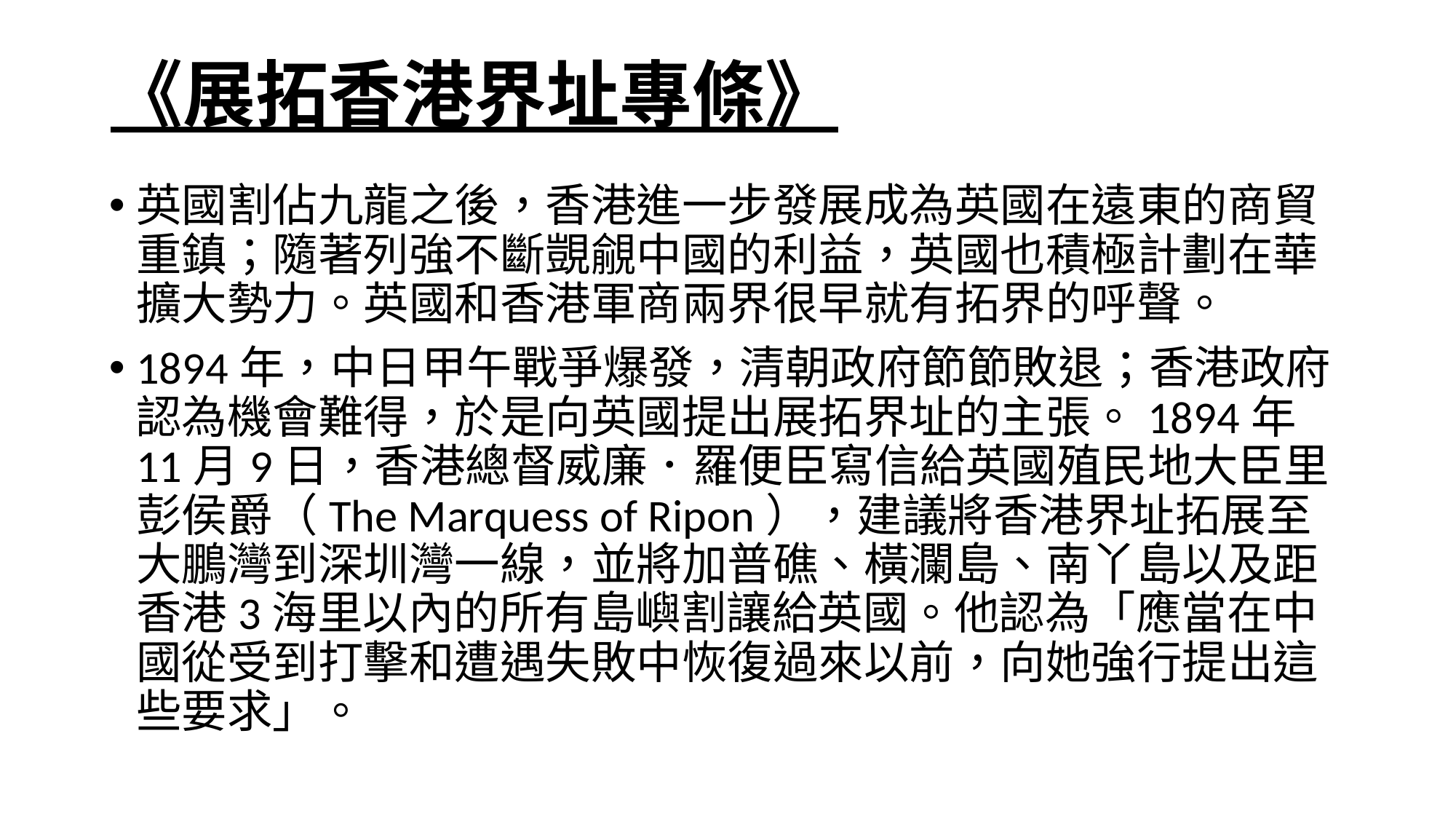

# 《展拓香港界址專條》
英國割佔九龍之後，香港進一步發展成為英國在遠東的商貿重鎮；隨著列強不斷覬覦中國的利益，英國也積極計劃在華擴大勢力。英國和香港軍商兩界很早就有拓界的呼聲。
1894年，中日甲午戰爭爆發，清朝政府節節敗退；香港政府認為機會難得，於是向英國提出展拓界址的主張。1894年11月9日，香港總督威廉．羅便臣寫信給英國殖民地大臣里彭侯爵（The Marquess of Ripon），建議將香港界址拓展至大鵬灣到深圳灣一線，並將加普礁、橫瀾島、南丫島以及距香港3海里以內的所有島嶼割讓給英國。他認為「應當在中國從受到打擊和遭遇失敗中恢復過來以前，向她強行提出這些要求」。